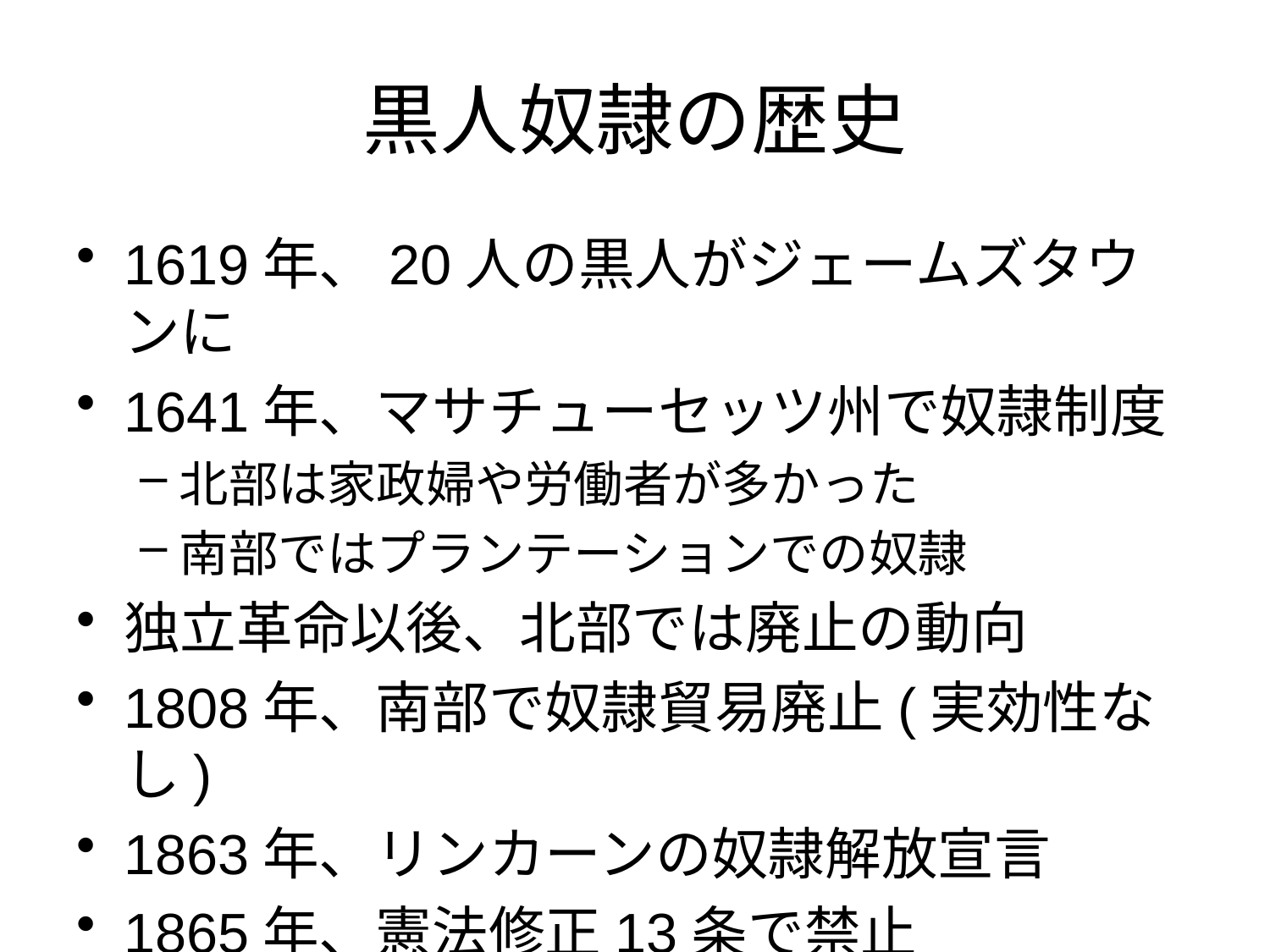

# 黒人奴隷の歴史
1619年、20人の黒人がジェームズタウンに
1641年、マサチューセッツ州で奴隷制度
北部は家政婦や労働者が多かった
南部ではプランテーションでの奴隷
独立革命以後、北部では廃止の動向
1808年、南部で奴隷貿易廃止(実効性なし)
1863年、リンカーンの奴隷解放宣言
1865年、憲法修正13条で禁止